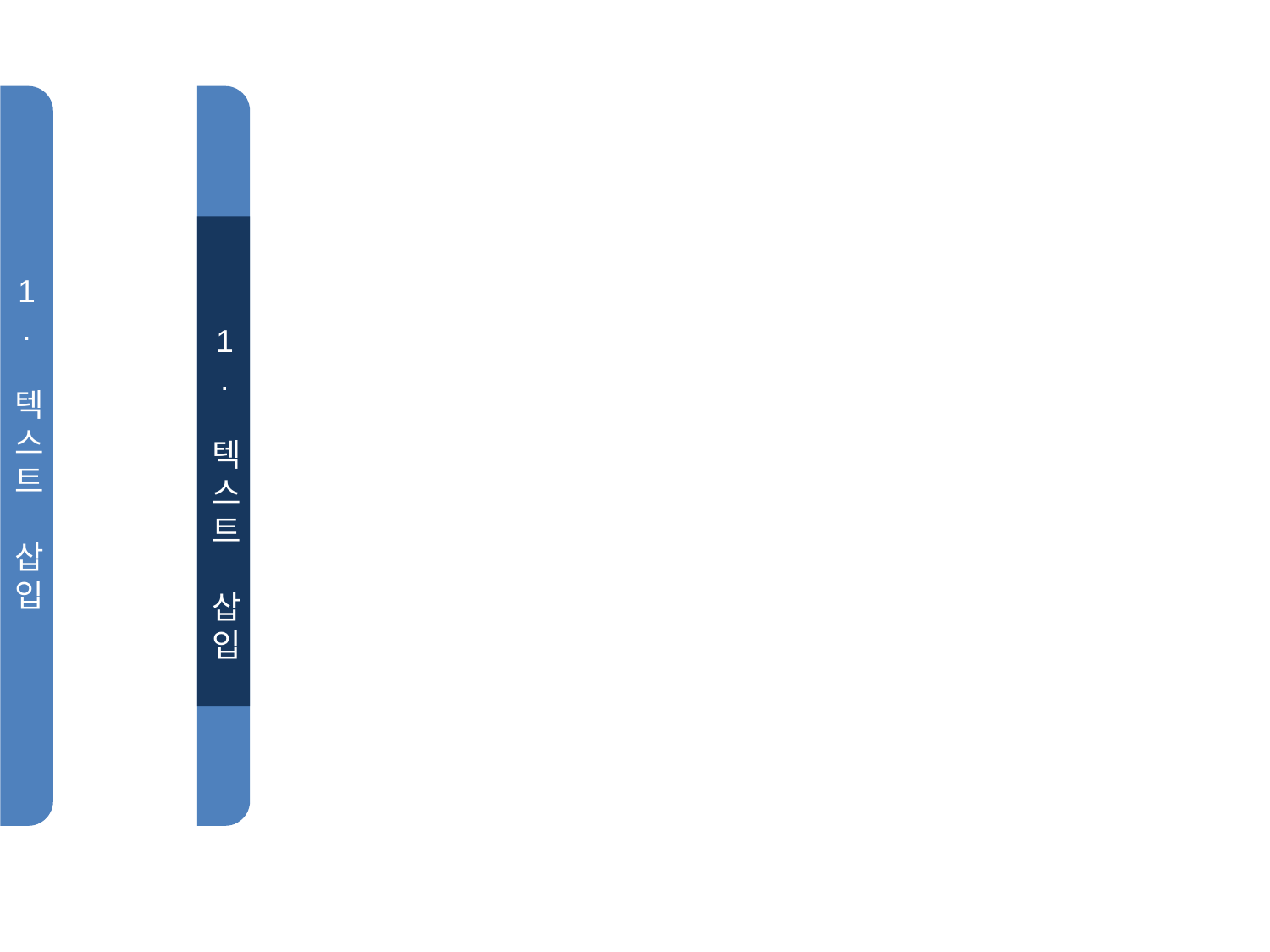

1.

텍
스
트

삽
입
 1.

텍
스
트

삽
입